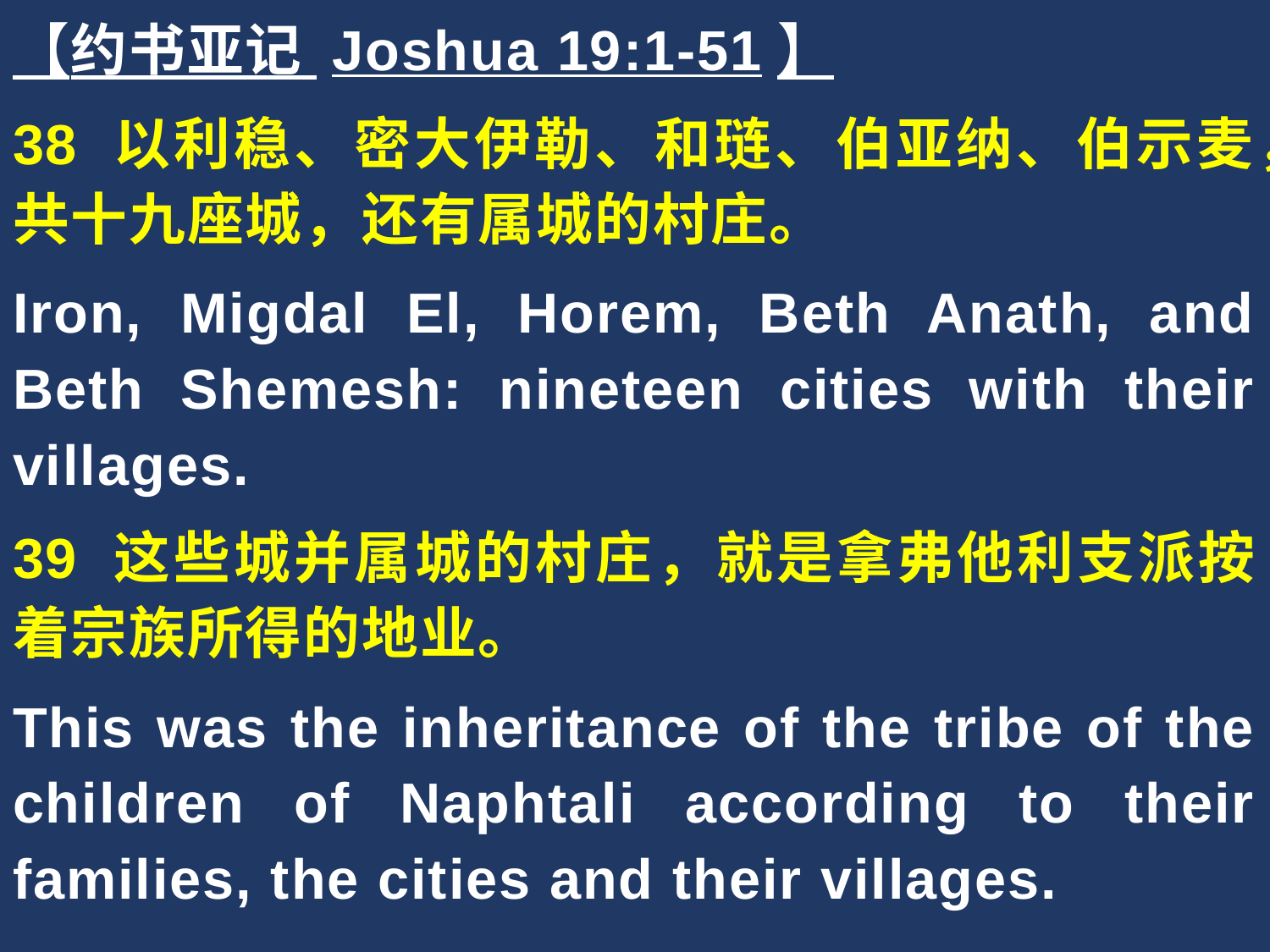

【约书亚记 Joshua 19:1-51】
38 以利稳、密大伊勒、和琏、伯亚纳、伯示麦，共十九座城，还有属城的村庄。
Iron, Migdal El, Horem, Beth Anath, and Beth Shemesh: nineteen cities with their villages.
39 这些城并属城的村庄，就是拿弗他利支派按着宗族所得的地业。
This was the inheritance of the tribe of the children of Naphtali according to their families, the cities and their villages.